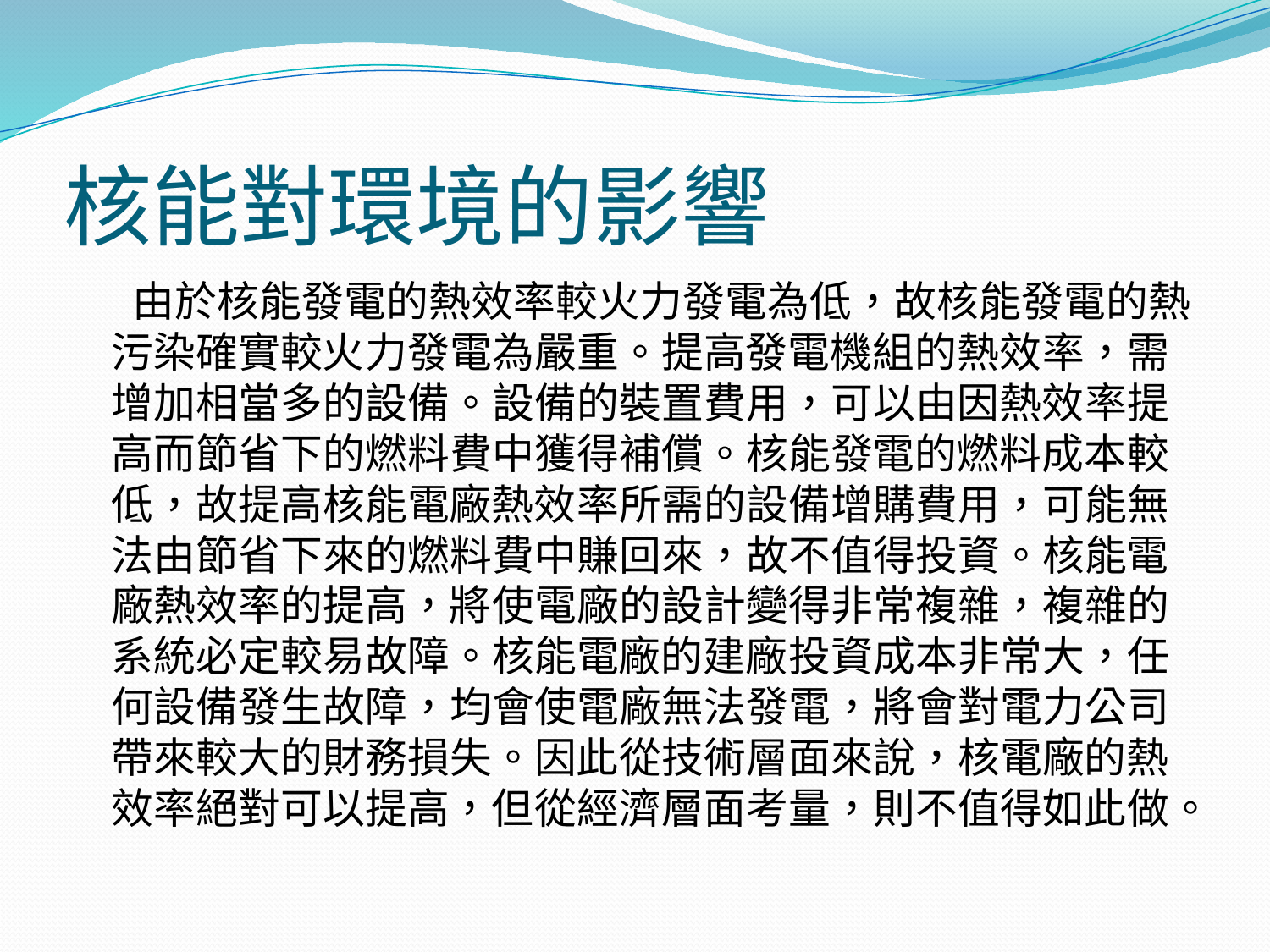

# 核能對環境的影響
     由於核能發電的熱效率較火力發電為低，故核能發電的熱污染確實較火力發電為嚴重。提高發電機組的熱效率，需增加相當多的設備。設備的裝置費用，可以由因熱效率提高而節省下的燃料費中獲得補償。核能發電的燃料成本較低，故提高核能電廠熱效率所需的設備增購費用，可能無法由節省下來的燃料費中賺回來，故不值得投資。核能電廠熱效率的提高，將使電廠的設計變得非常複雜，複雜的系統必定較易故障。核能電廠的建廠投資成本非常大，任何設備發生故障，均會使電廠無法發電，將會對電力公司帶來較大的財務損失。因此從技術層面來說，核電廠的熱效率絕對可以提高，但從經濟層面考量，則不值得如此做。